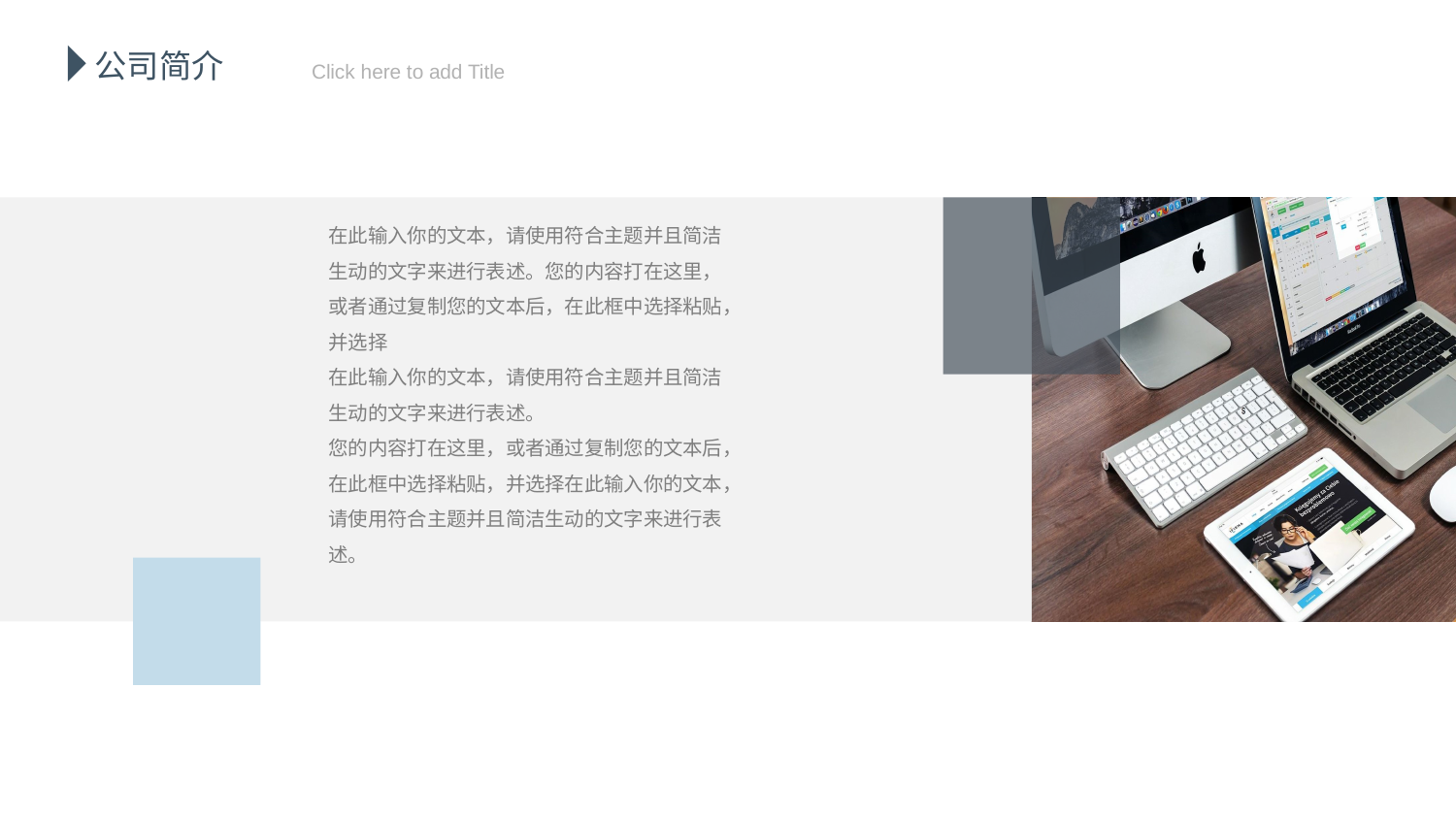

公司简介
  Click here to add Title

在此输入你的文本，请使用符合主题并且简洁生动的文字来进行表述。您的内容打在这里，或者通过复制您的文本后，在此框中选择粘贴，并选择
在此输入你的文本，请使用符合主题并且简洁生动的文字来进行表述。
您的内容打在这里，或者通过复制您的文本后，在此框中选择粘贴，并选择在此输入你的文本，请使用符合主题并且简洁生动的文字来进行表述。